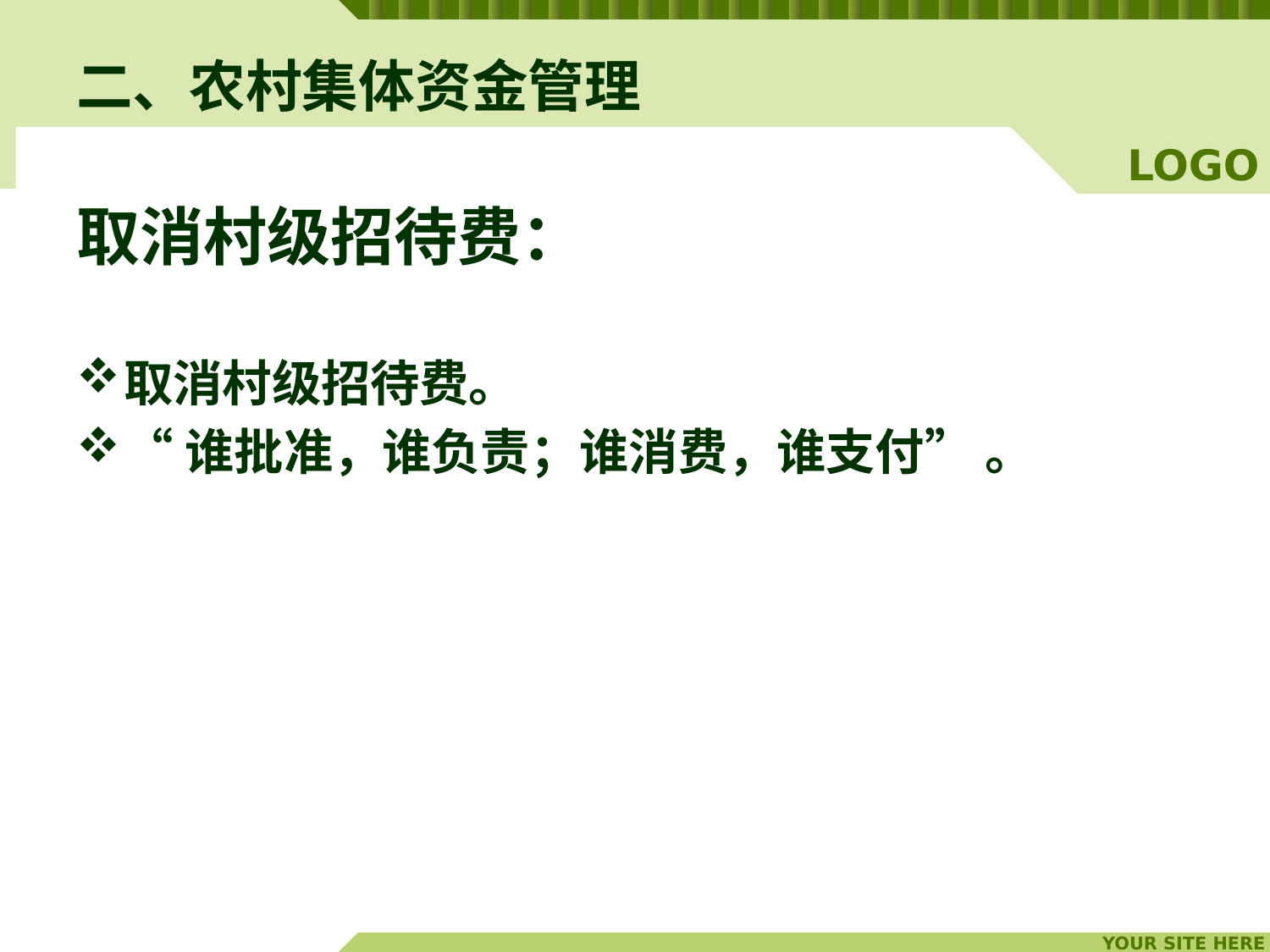

# 二、农村集体资金管理
取消村级招待费：

取消村级招待费。
“谁批准，谁负责；谁消费，谁支付” 。